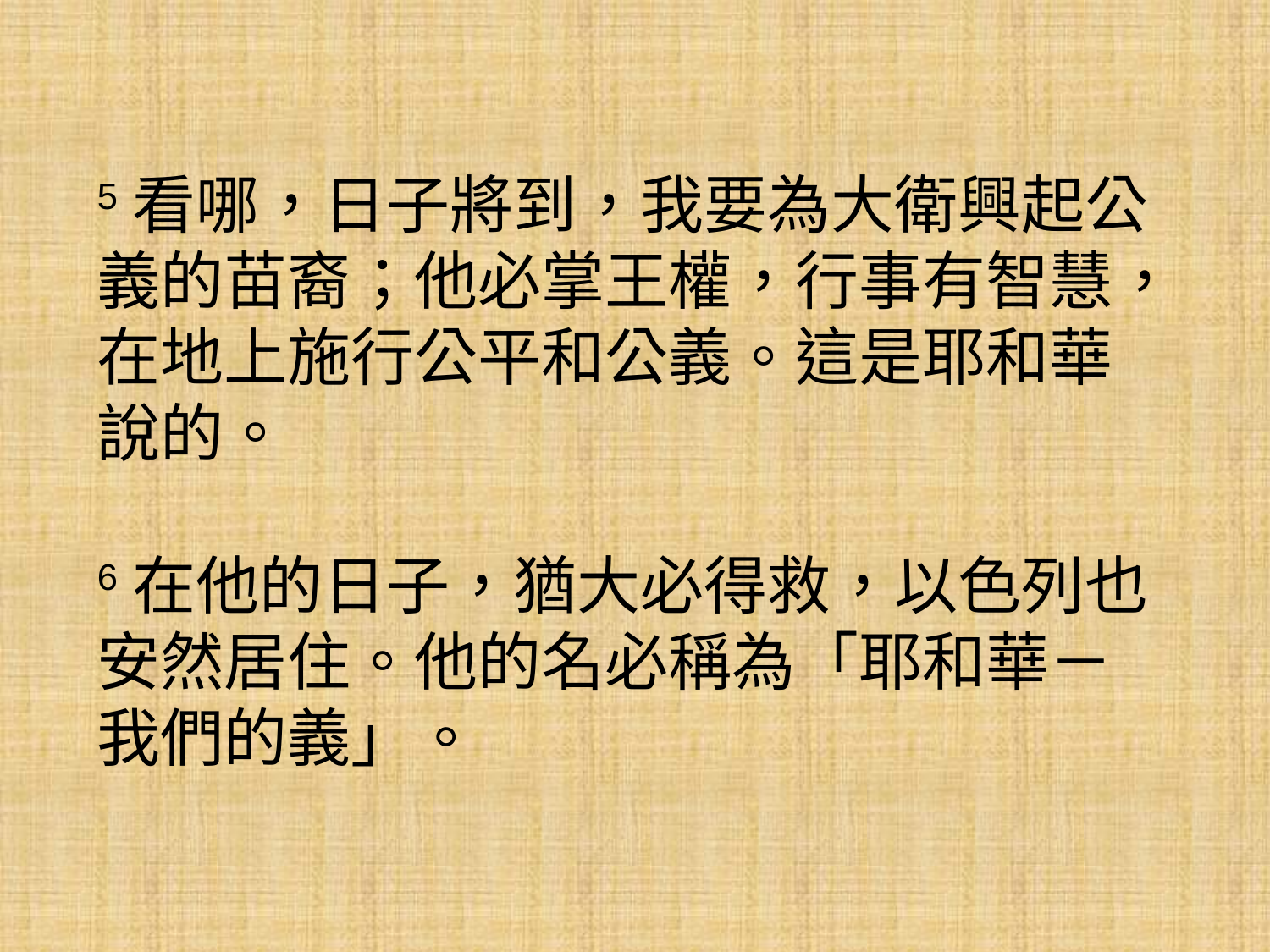

5看哪，日子將到，我要為大衛興起公義的苗裔；他必掌王權，行事有智慧，在地上施行公平和公義。這是耶和華說的。

6在他的日子，猶大必得救，以色列也安然居住。他的名必稱為「耶和華－我們的義」。